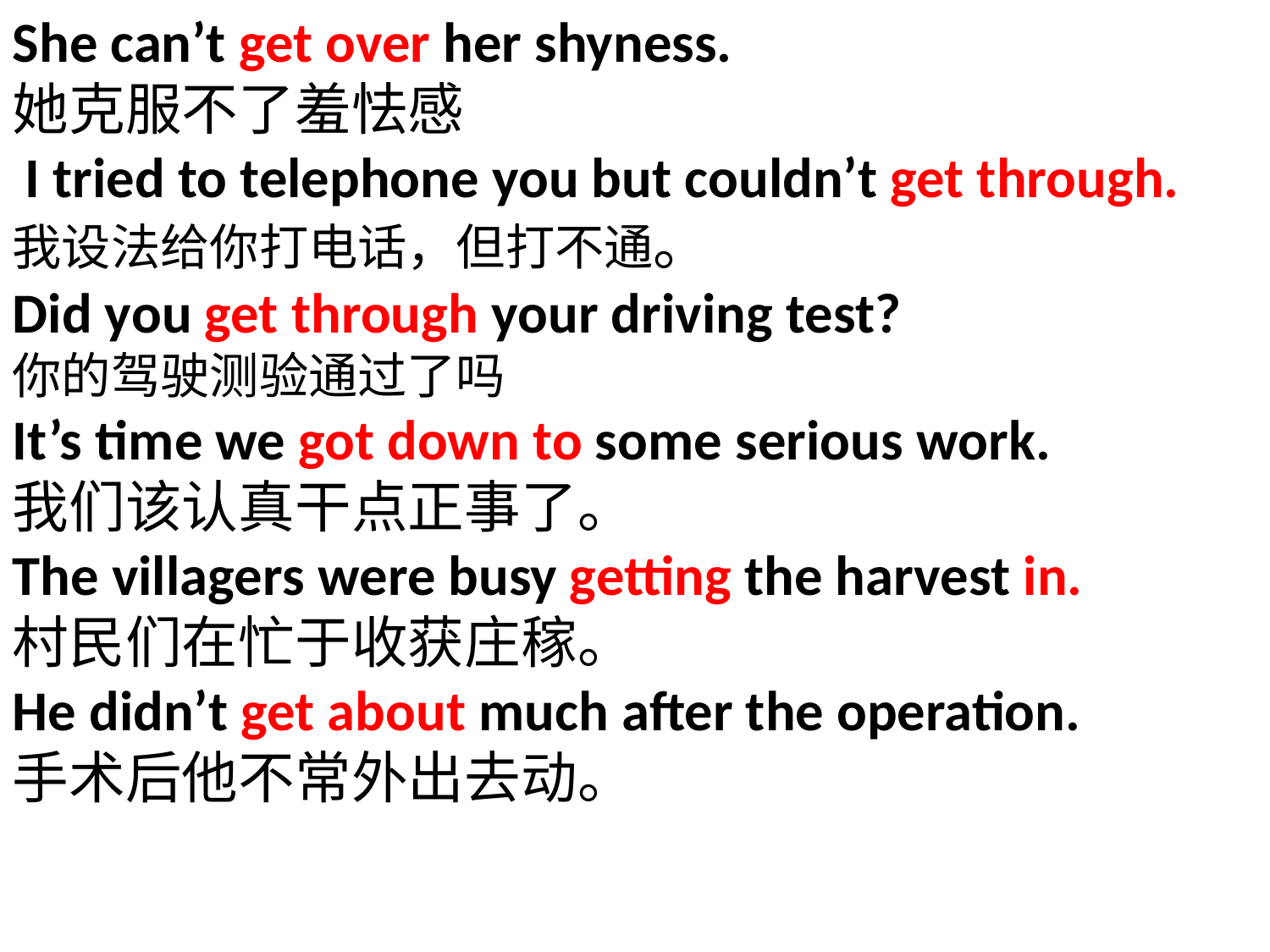

She can’t get over her shyness.
她克服不了羞怯感
 I tried to telephone you but couldn’t get through.
我设法给你打电话，但打不通。
Did you get through your driving test?
你的驾驶测验通过了吗
It’s time we got down to some serious work.
我们该认真干点正事了。
The villagers were busy getting the harvest in.
村民们在忙于收获庄稼。
He didn’t get about much after the operation.
手术后他不常外出去动。